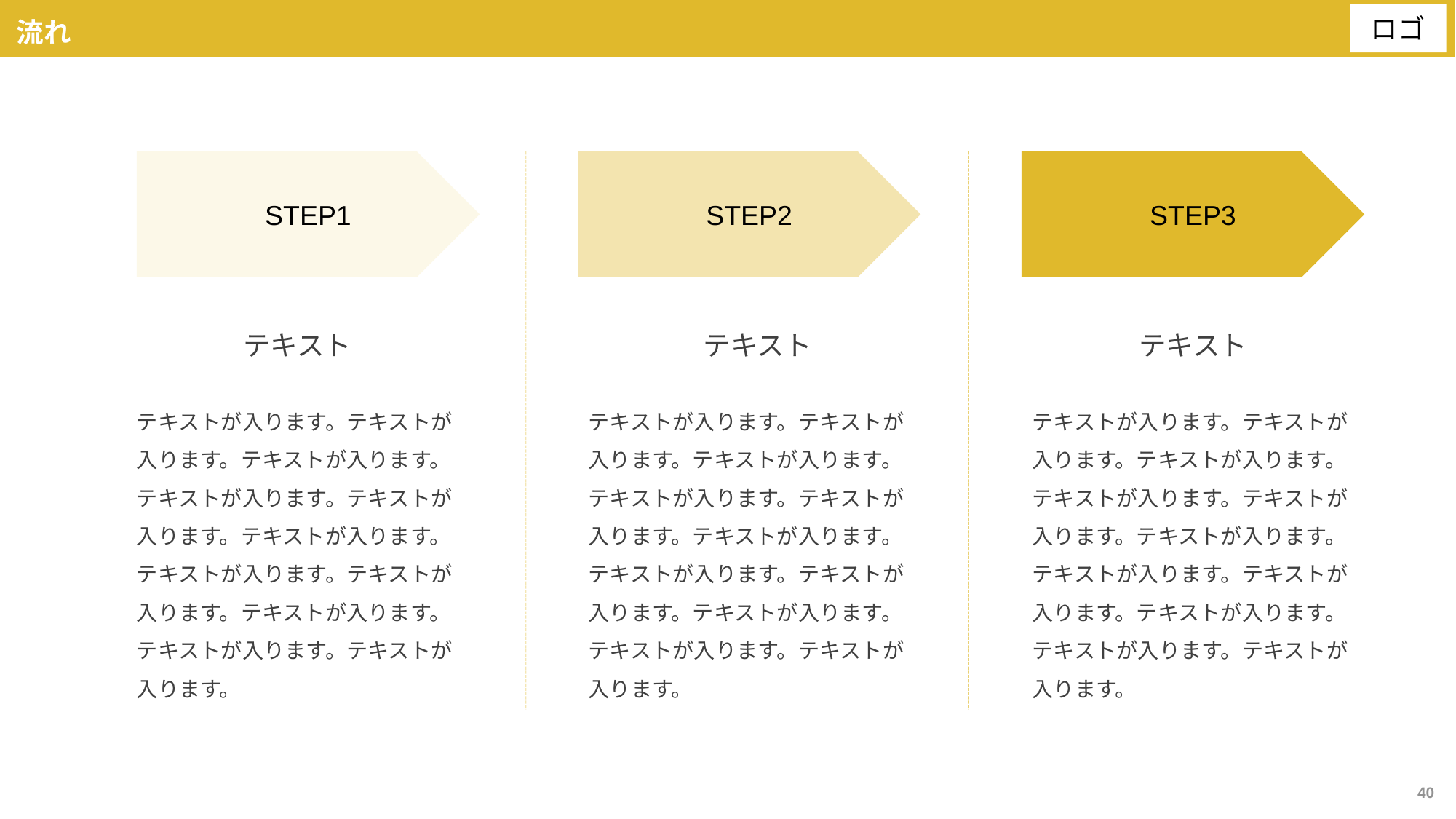

流れ
STEP1

STEP2

STEP3
テキスト
テキスト
テキスト
テキストが入ります。テキストが入ります。テキストが入ります。テキストが入ります。テキストが入ります。テキストが入ります。テキストが入ります。テキストが入ります。テキストが入ります。テキストが入ります。テキストが入ります。
テキストが入ります。テキストが入ります。テキストが入ります。テキストが入ります。テキストが入ります。テキストが入ります。テキストが入ります。テキストが入ります。テキストが入ります。テキストが入ります。テキストが入ります。
テキストが入ります。テキストが入ります。テキストが入ります。テキストが入ります。テキストが入ります。テキストが入ります。テキストが入ります。テキストが入ります。テキストが入ります。テキストが入ります。テキストが入ります。
40